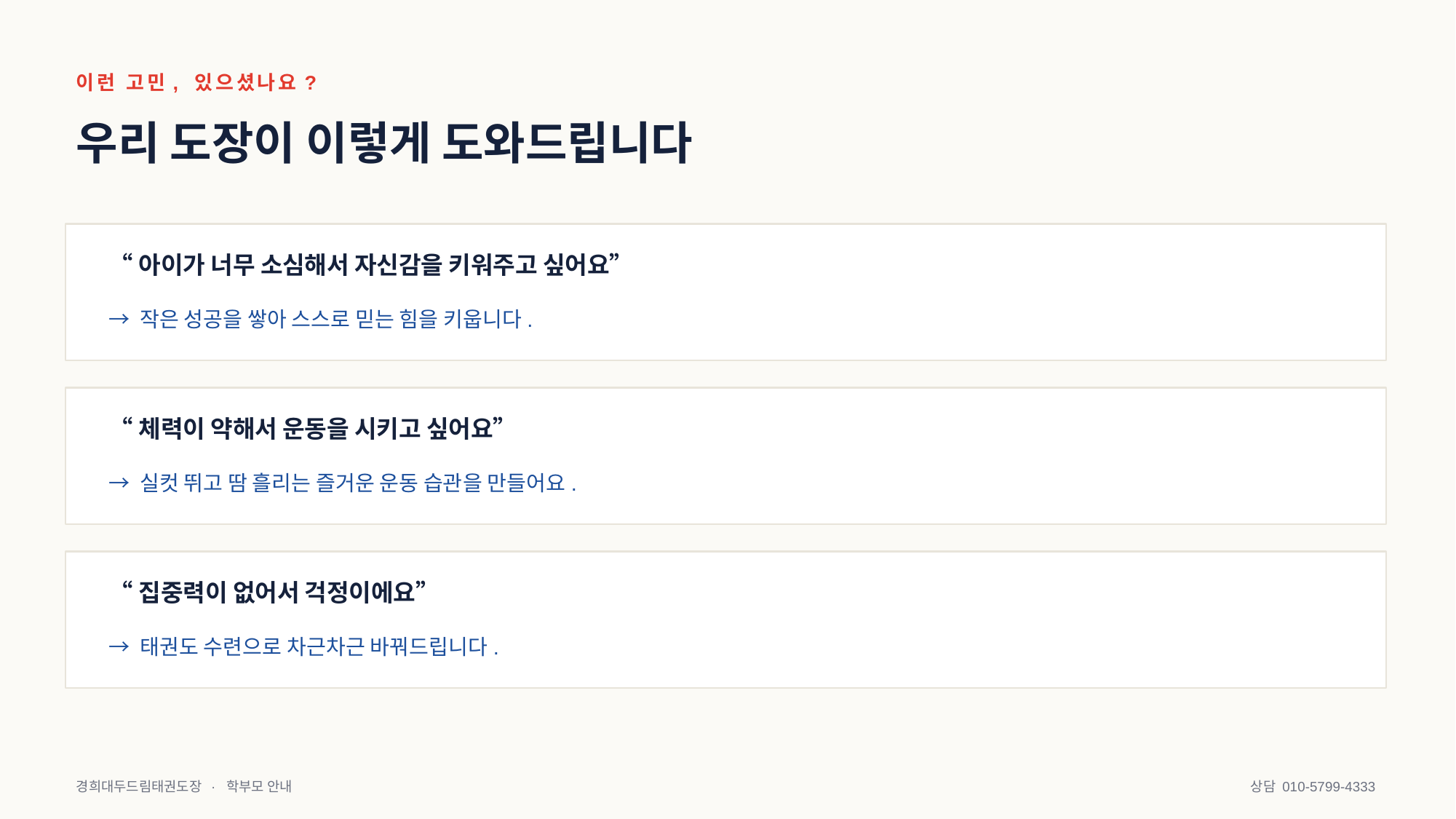

이런 고민, 있으셨나요?
우리 도장이 이렇게 도와드립니다

“아이가 너무 소심해서 자신감을 키워주고 싶어요”
→ 작은 성공을 쌓아 스스로 믿는 힘을 키웁니다.

“체력이 약해서 운동을 시키고 싶어요”
→ 실컷 뛰고 땀 흘리는 즐거운 운동 습관을 만들어요.

“집중력이 없어서 걱정이에요”
→ 태권도 수련으로 차근차근 바꿔드립니다.
경희대두드림태권도장  ·  학부모 안내
상담 010-5799-4333